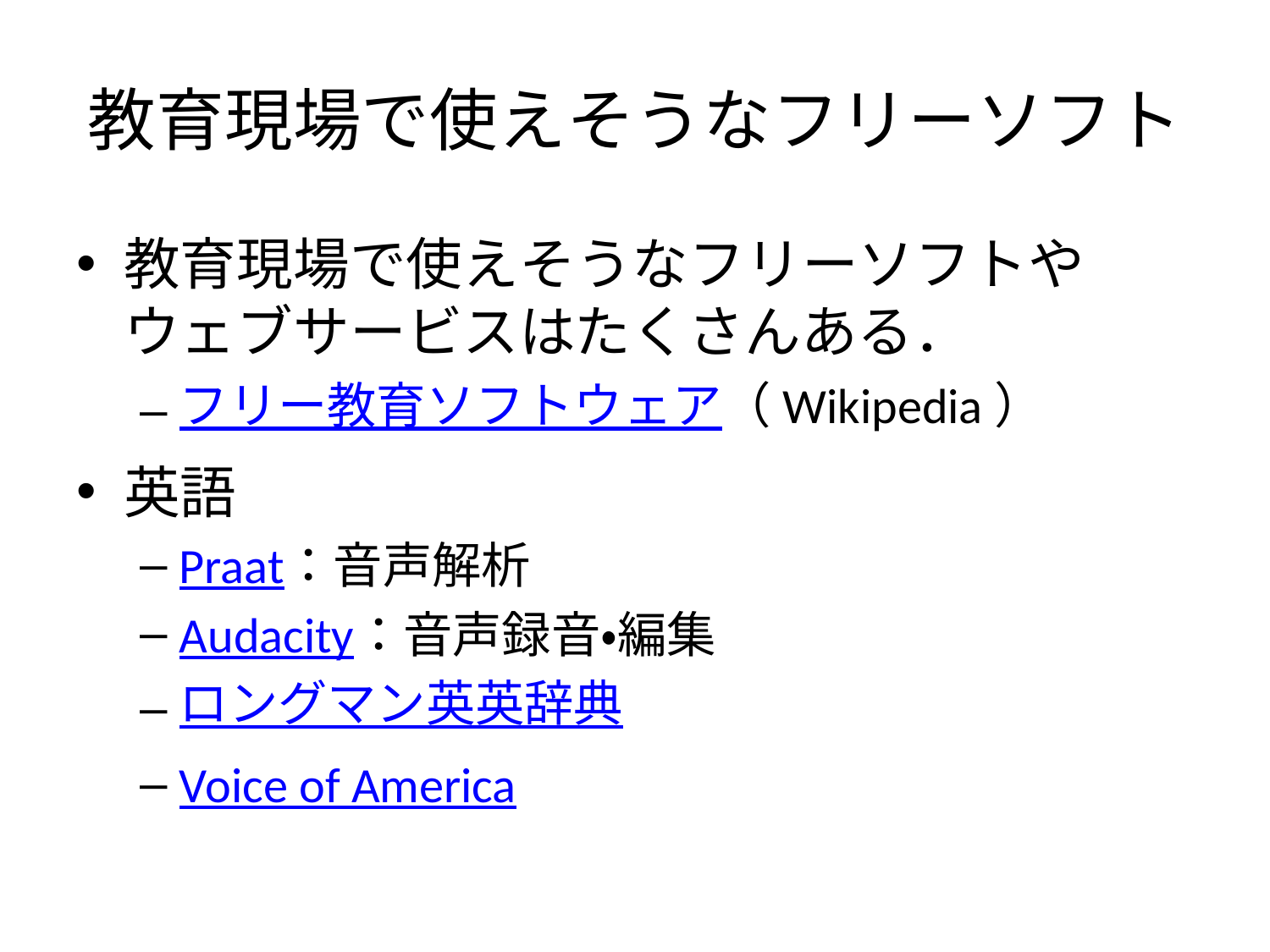

# 教育現場で使えそうなフリーソフト
教育現場で使えそうなフリーソフトやウェブサービスはたくさんある．
フリー教育ソフトウェア（Wikipedia）
英語
Praat：音声解析
Audacity：音声録音・編集
ロングマン英英辞典
Voice of America